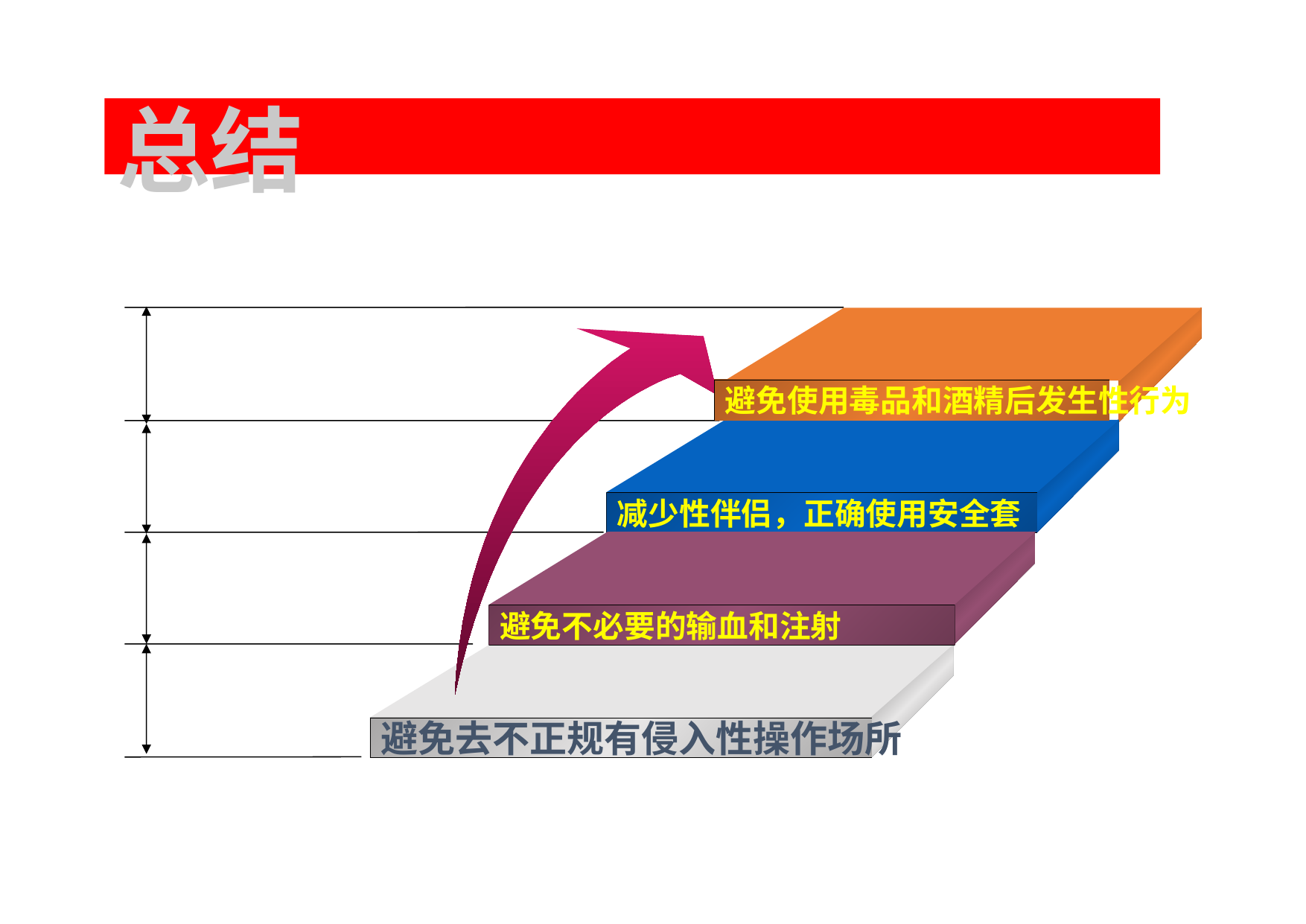

# 总结

避免使用毒品和酒精后发生性行为

减少性伴侣，正确使用安全套

避免不必要的输血和注射

避免去不正规有侵入性操作场所